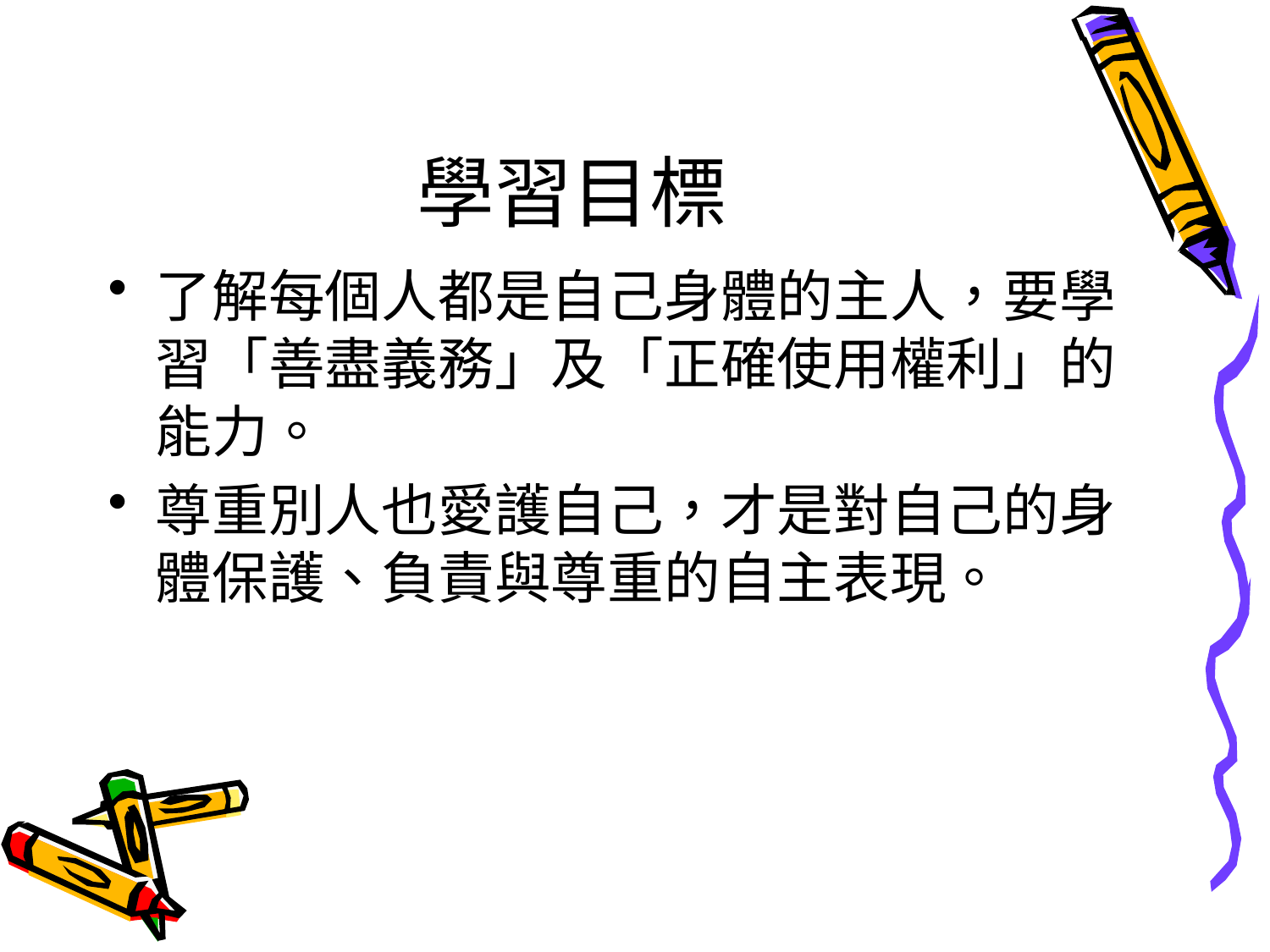

# 學習目標
了解每個人都是自己身體的主人，要學習「善盡義務」及「正確使用權利」的能力。
尊重別人也愛護自己，才是對自己的身體保護、負責與尊重的自主表現。